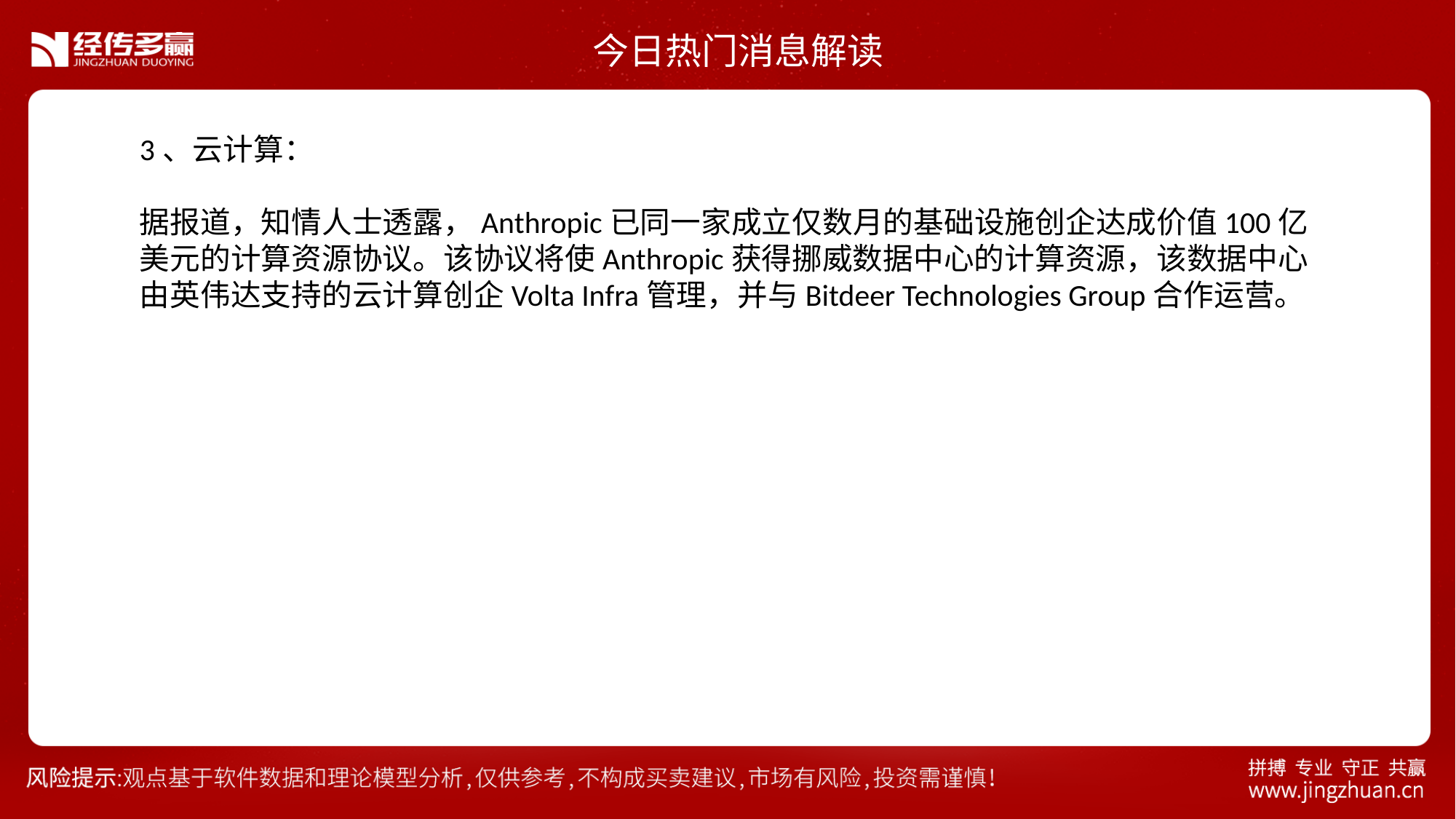

今日热门消息解读
3、云计算：

据报道，知情人士透露，Anthropic已同一家成立仅数月的基础设施创企达成价值100亿美元的计算资源协议。该协议将使Anthropic获得挪威数据中心的计算资源，该数据中心由英伟达支持的云计算创企Volta Infra管理，并与Bitdeer Technologies Group合作运营。